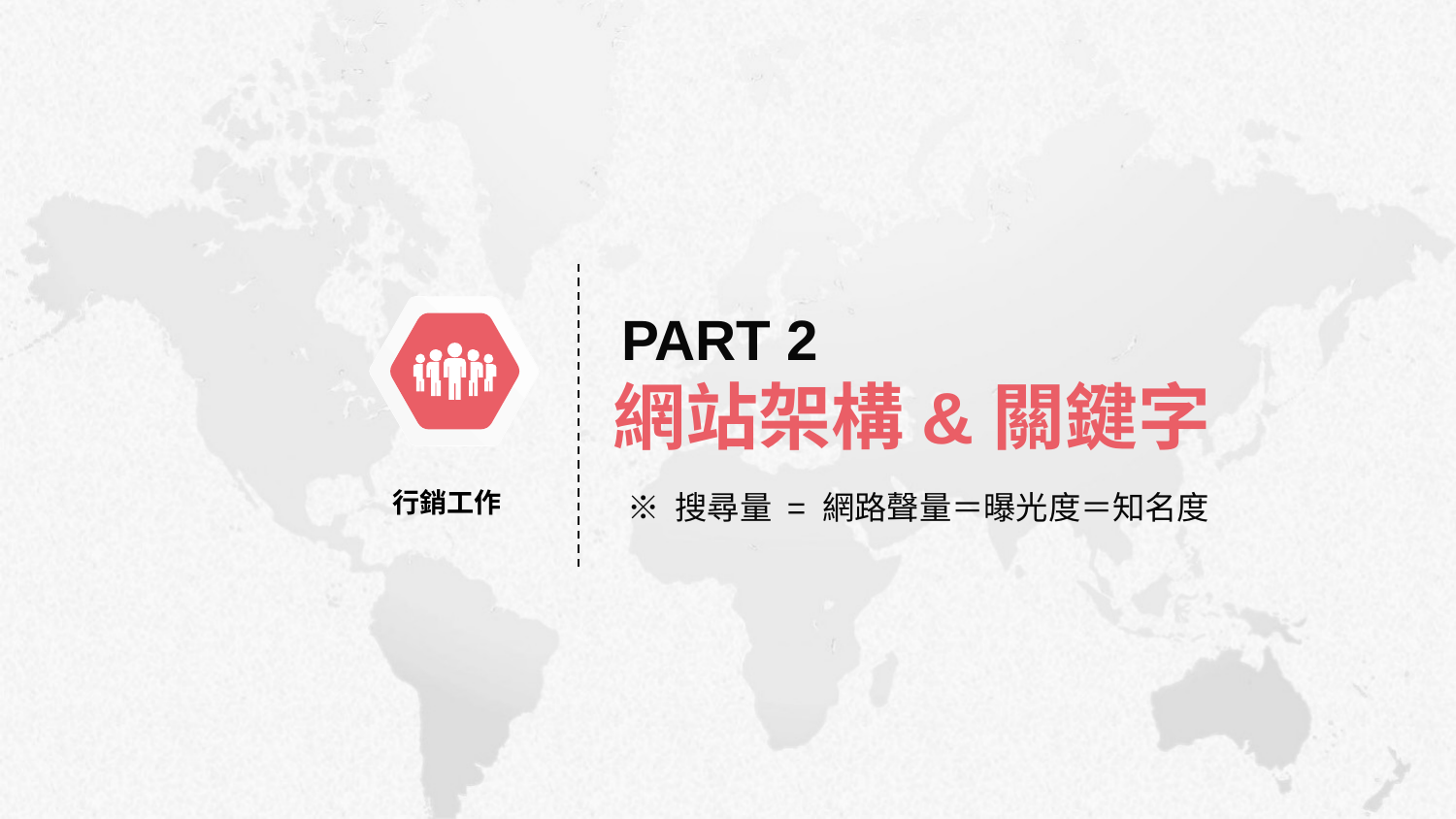

PART 2
網站架構&關鍵字

行銷工作
※ 搜尋量 = 網路聲量＝曝光度＝知名度